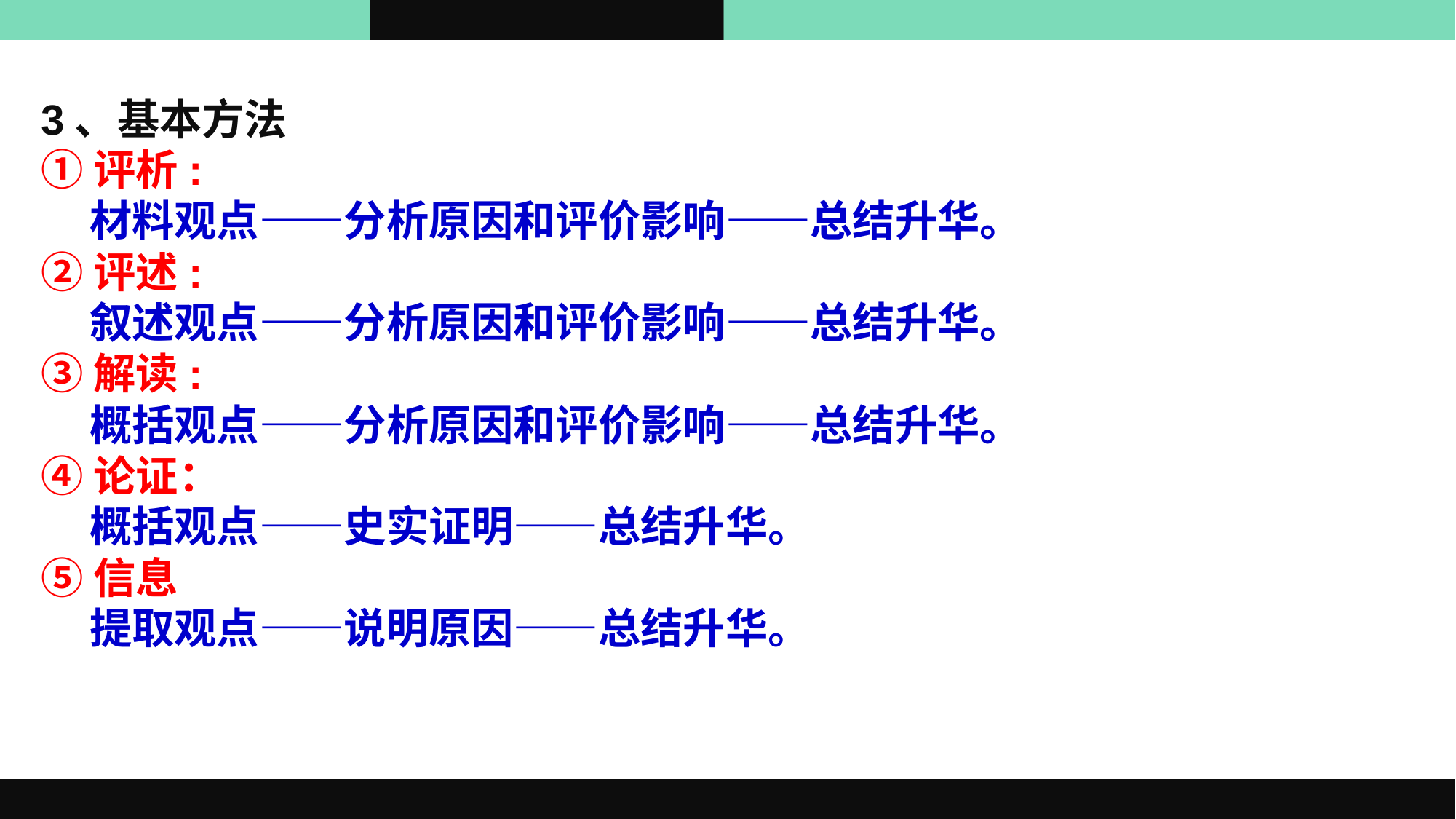

3、基本方法
①评析:
    材料观点——分析原因和评价影响——总结升华。
②评述:
    叙述观点——分析原因和评价影响——总结升华。
③解读:
    概括观点——分析原因和评价影响——总结升华。
④论证：
    概括观点——史实证明——总结升华。
⑤信息
    提取观点——说明原因——总结升华。